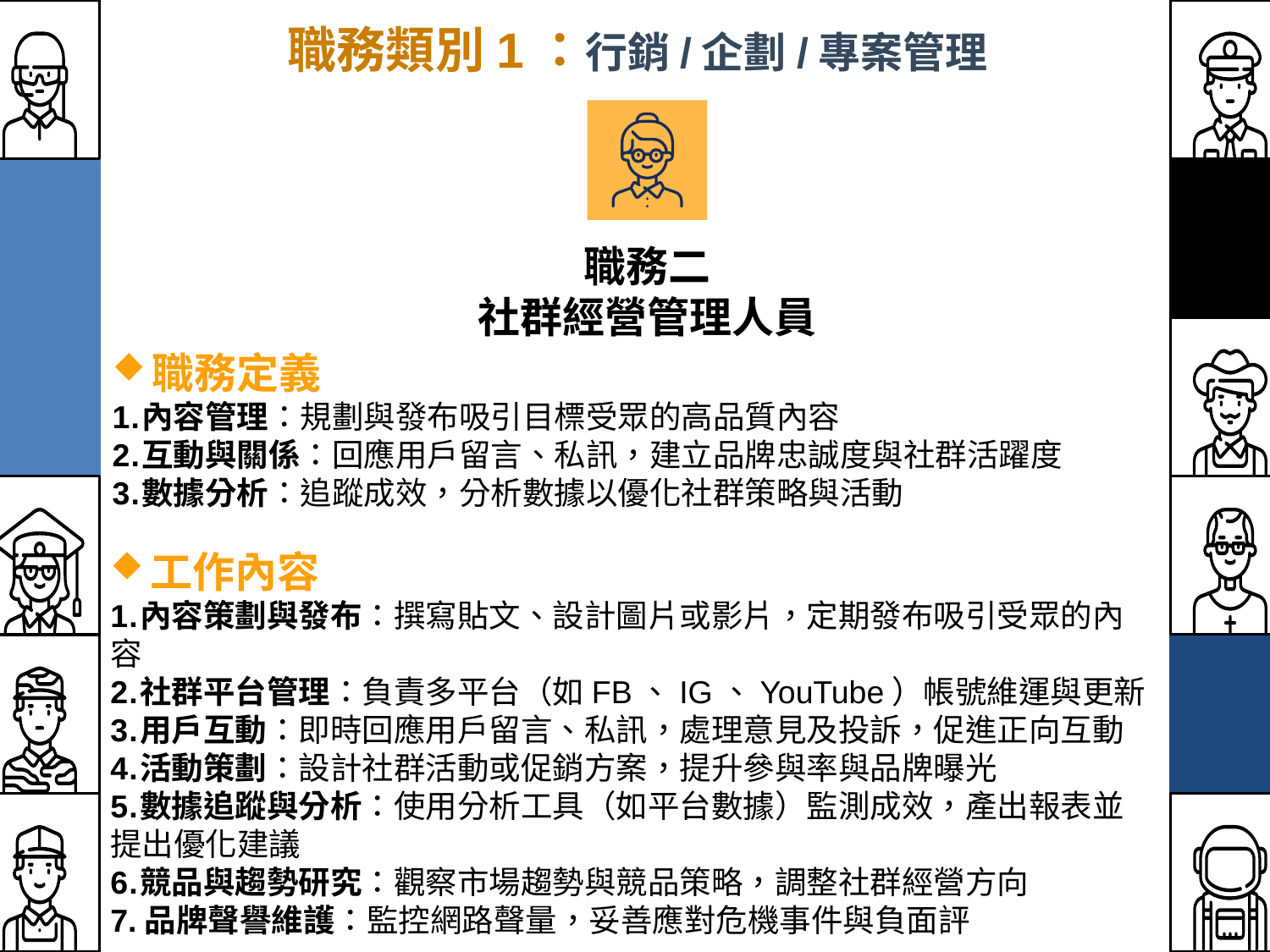

職務類別1：行銷/企劃/專案管理

職務二
社群經營管理人員
職務定義
內容管理：規劃與發布吸引目標受眾的高品質內容
互動與關係：回應用戶留言、私訊，建立品牌忠誠度與社群活躍度
數據分析：追蹤成效，分析數據以優化社群策略與活動

工作內容
內容策劃與發布：撰寫貼文、設計圖片或影片，定期發布吸引受眾的內容
社群平台管理：負責多平台（如FB、IG、YouTube）帳號維運與更新
用戶互動：即時回應用戶留言、私訊，處理意見及投訴，促進正向互動
活動策劃：設計社群活動或促銷方案，提升參與率與品牌曝光
數據追蹤與分析：使用分析工具（如平台數據）監測成效，產出報表並提出優化建議
競品與趨勢研究：觀察市場趨勢與競品策略，調整社群經營方向
7.品牌聲譽維護：監控網路聲量，妥善應對危機事件與負面評